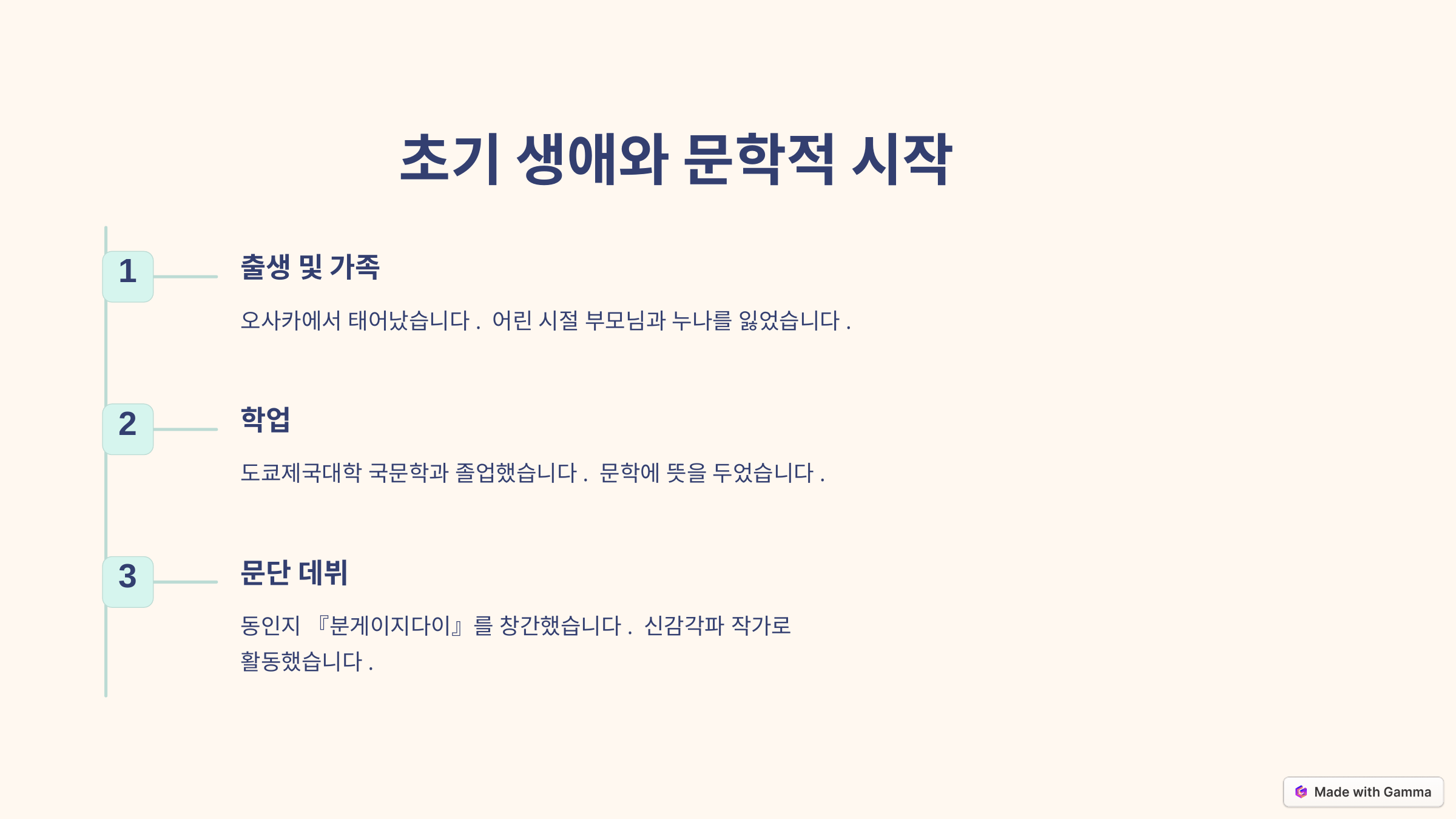

초기 생애와 문학적 시작

출생 및 가족

1

오사카에서 태어났습니다. 어린 시절 부모님과 누나를 잃었습니다.
학업

2

도쿄제국대학 국문학과 졸업했습니다. 문학에 뜻을 두었습니다.
문단 데뷔

3

동인지 『분게이지다이』를 창간했습니다. 신감각파 작가로 활동했습니다.